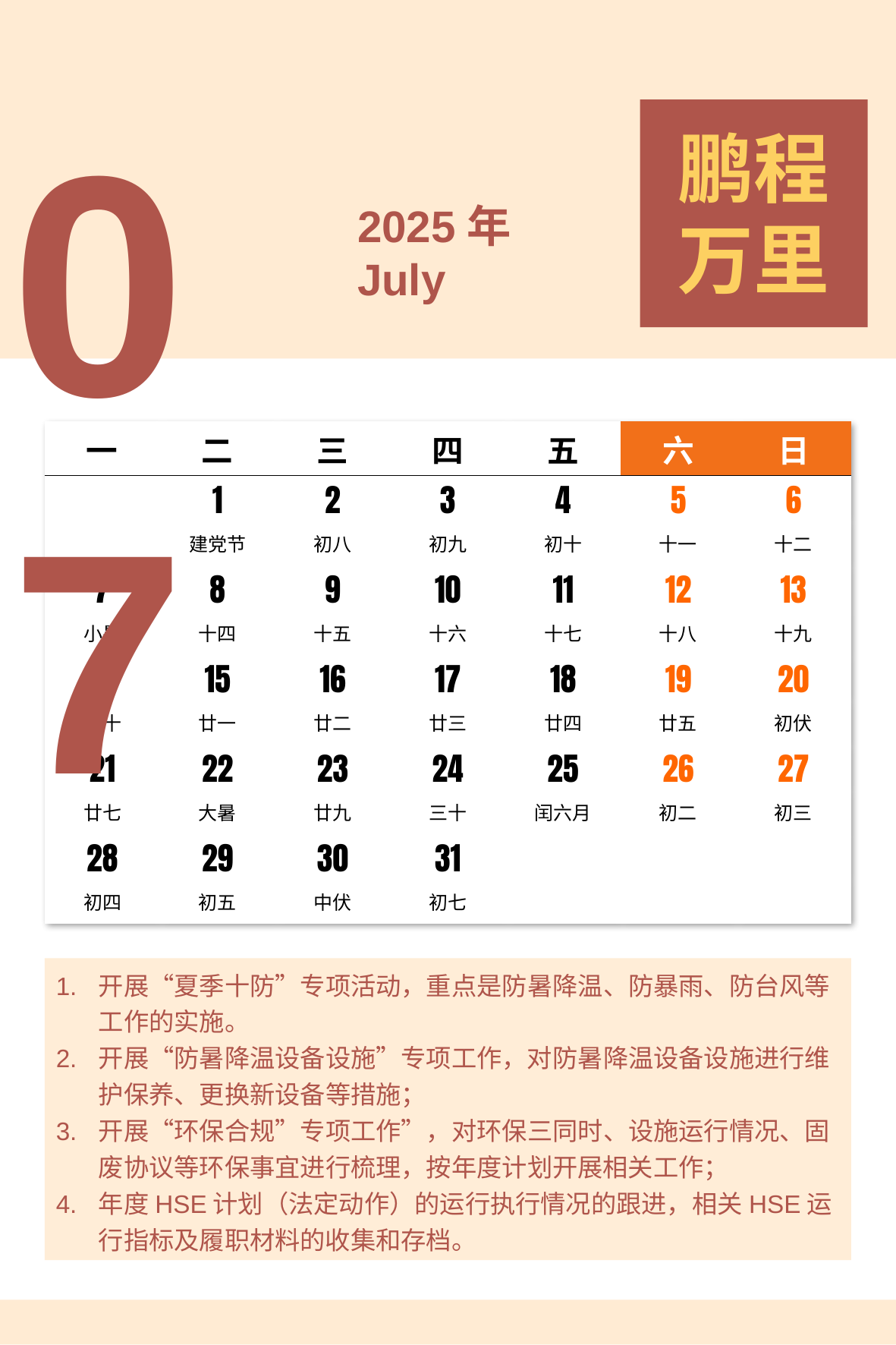

07

鹏程万里
2025年
July
| 一 | 二 | 三 | 四 | 五 | 六 | 日 |
| --- | --- | --- | --- | --- | --- | --- |
|  | 1 | 2 | 3 | 4 | 5 | 6 |
|  | 建党节 | 初八 | 初九 | 初十 | 十一 | 十二 |
| 7 | 8 | 9 | 10 | 11 | 12 | 13 |
| 小暑 | 十四 | 十五 | 十六 | 十七 | 十八 | 十九 |
| 14 | 15 | 16 | 17 | 18 | 19 | 20 |
| 二十 | 廿一 | 廿二 | 廿三 | 廿四 | 廿五 | 初伏 |
| 21 | 22 | 23 | 24 | 25 | 26 | 27 |
| 廿七 | 大暑 | 廿九 | 三十 | 闰六月 | 初二 | 初三 |
| 28 | 29 | 30 | 31 |  |  |  |
| 初四 | 初五 | 中伏 | 初七 |  |  |  |
开展“夏季十防”专项活动，重点是防暑降温、防暴雨、防台风等工作的实施。
开展“防暑降温设备设施”专项工作，对防暑降温设备设施进行维护保养、更换新设备等措施；
开展“环保合规”专项工作”，对环保三同时、设施运行情况、固废协议等环保事宜进行梳理，按年度计划开展相关工作；
年度HSE计划（法定动作）的运行执行情况的跟进，相关HSE运行指标及履职材料的收集和存档。